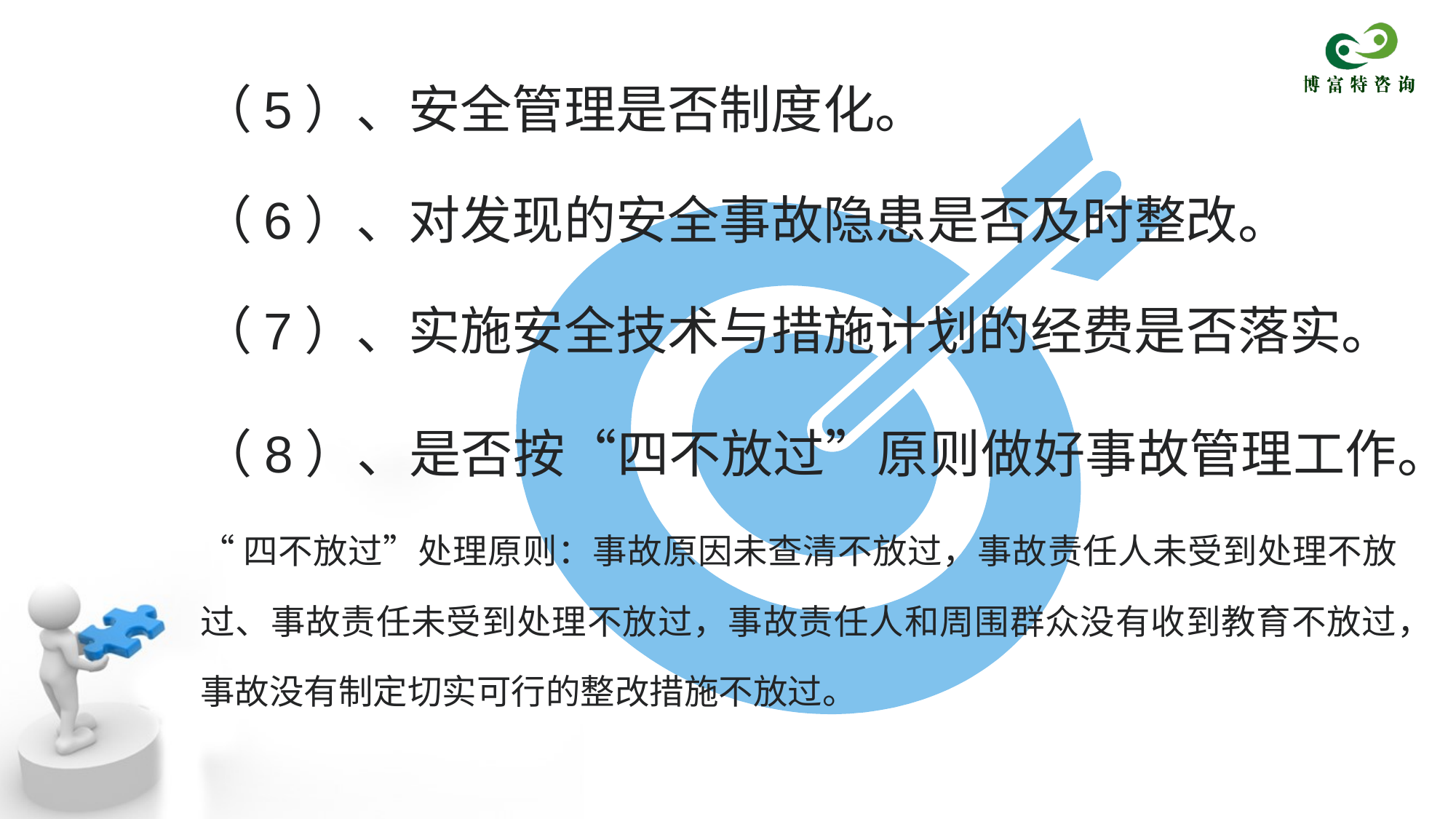

（5）、安全管理是否制度化。
（6）、对发现的安全事故隐患是否及时整改。
（7）、实施安全技术与措施计划的经费是否落实。
（8）、是否按“四不放过”原则做好事故管理工作。
“四不放过”处理原则：事故原因未查清不放过，事故责任人未受到处理不放过、事故责任未受到处理不放过，事故责任人和周围群众没有收到教育不放过，事故没有制定切实可行的整改措施不放过。